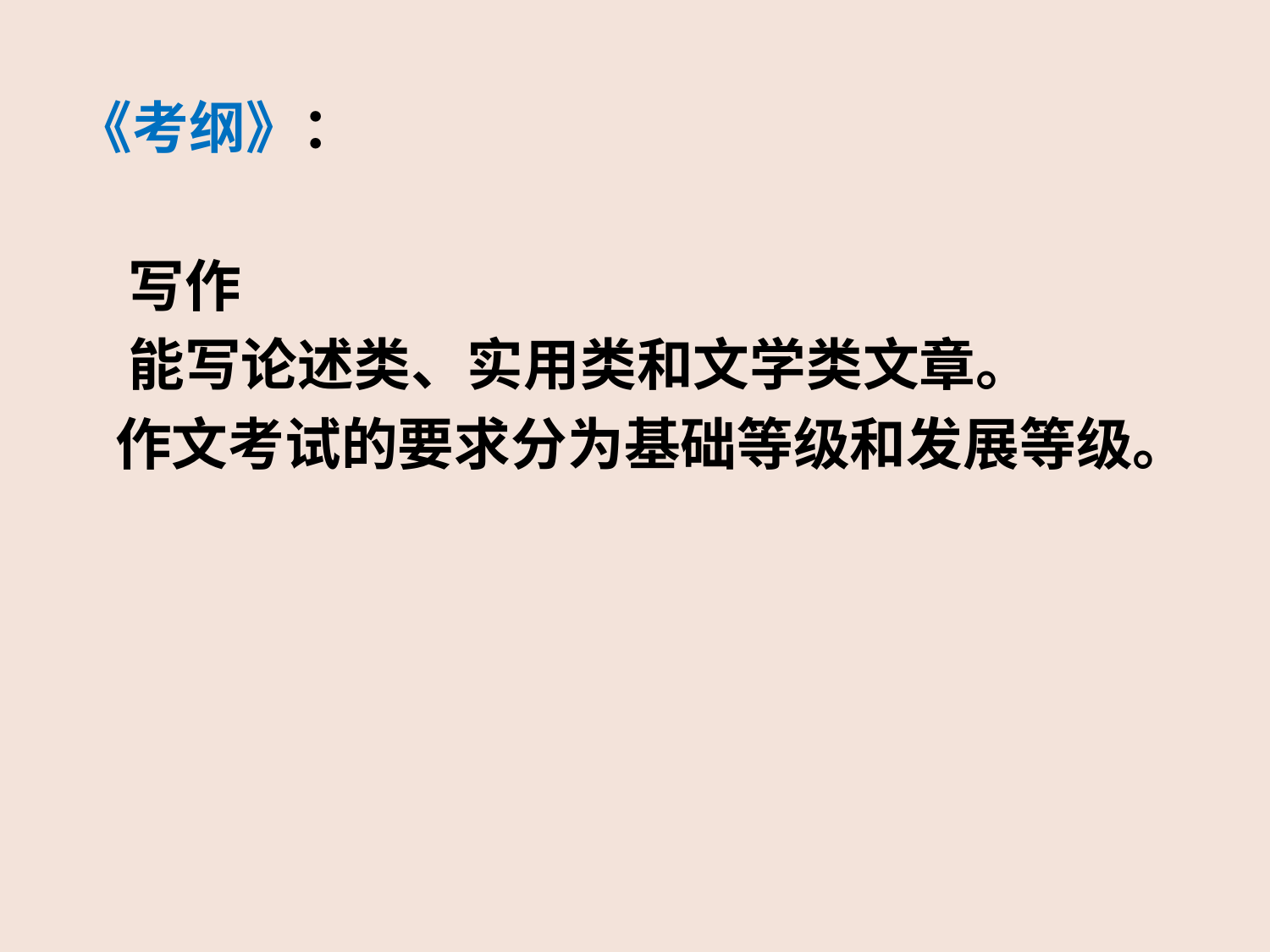

《考纲》：

   写作
   能写论述类、实用类和文学类文章。
  作文考试的要求分为基础等级和发展等级。